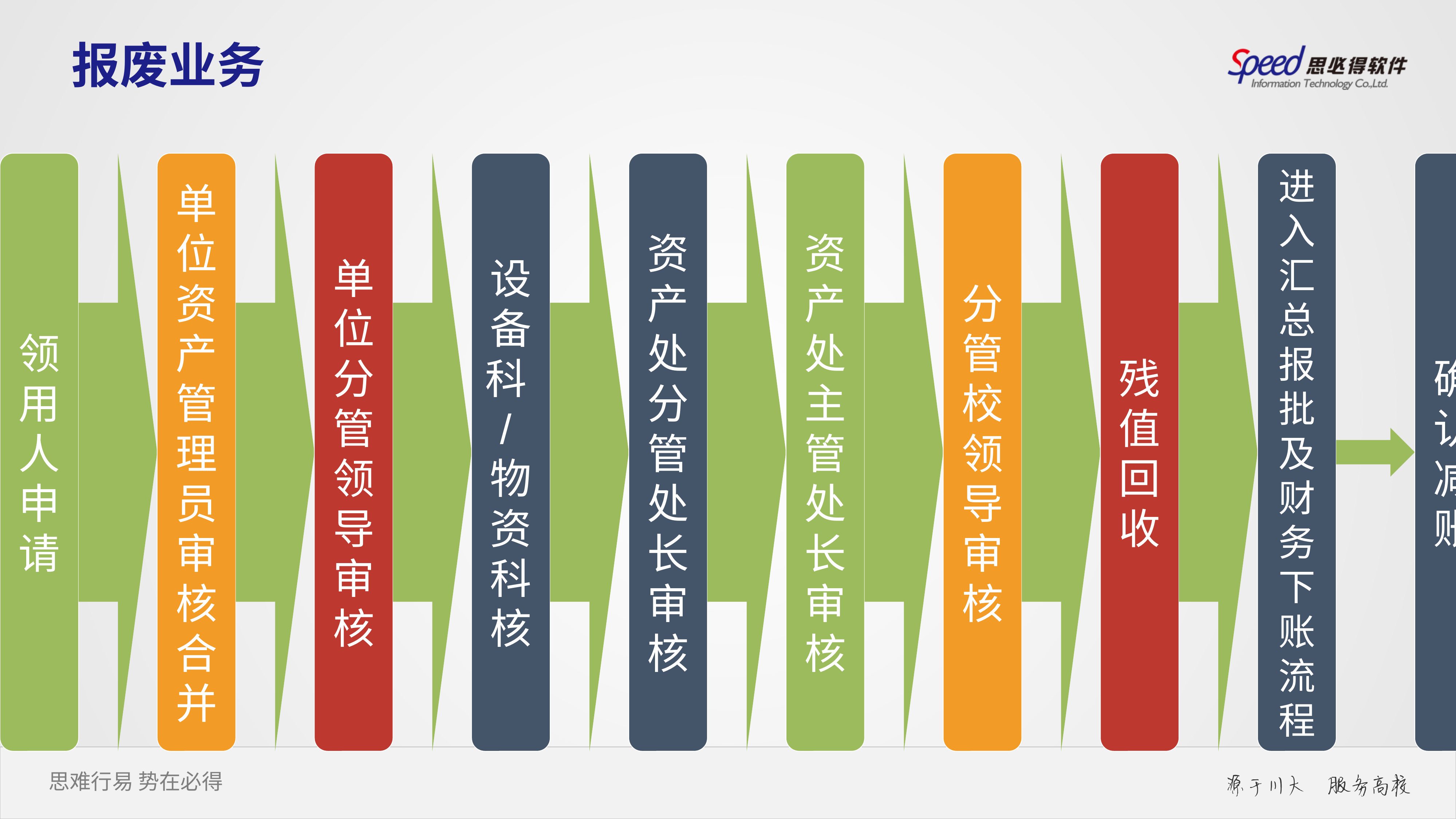

# 报废业务
领用人申请
单位资产管理员审核合并
残值回收
确认减账
单位分管领导审核
进入汇总报批及财务下账流程
设备科/物资科核
资产处分管处长审核
资产处主管处长审核
分管校领导审核